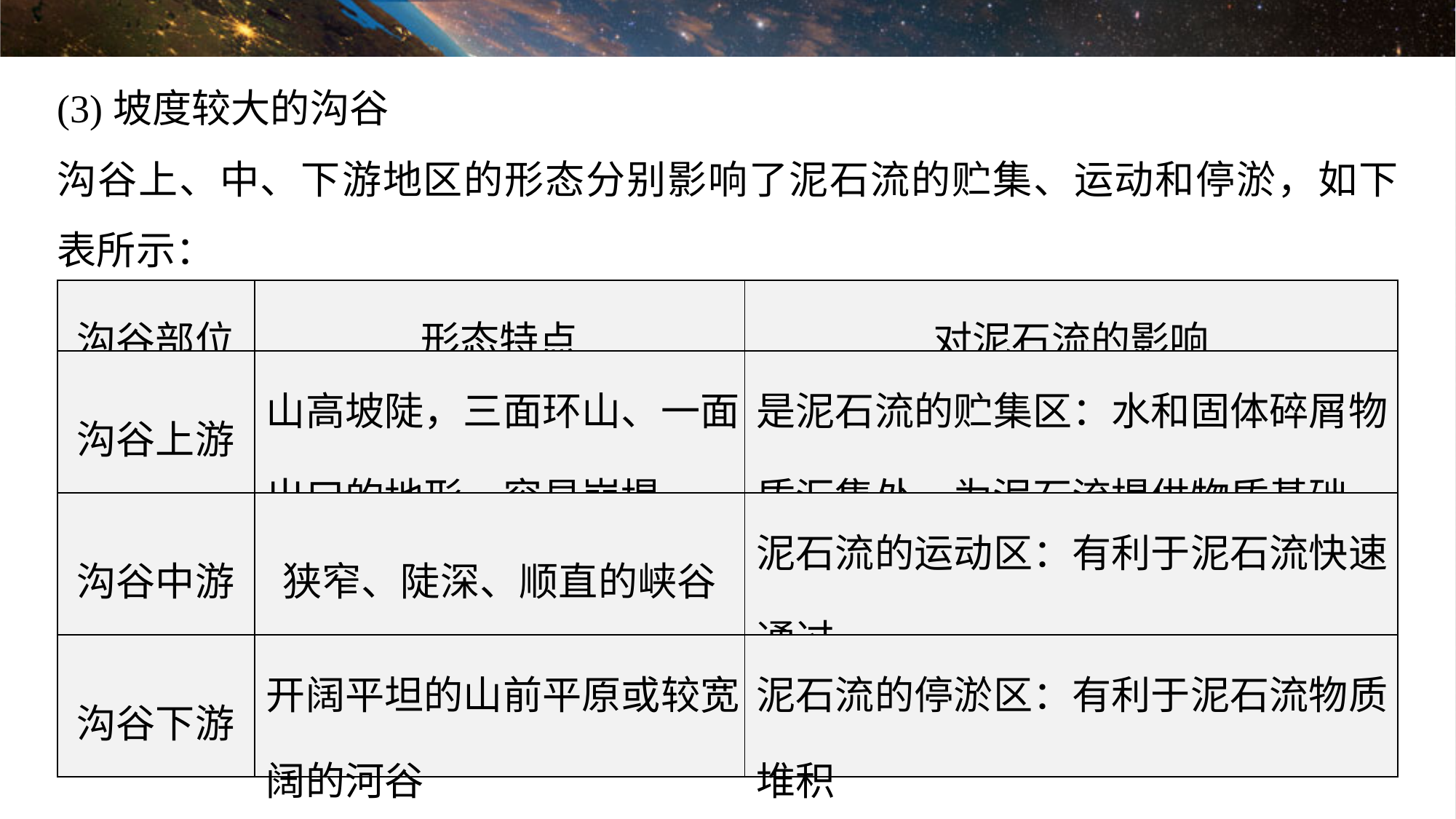

(3)坡度较大的沟谷
沟谷上、中、下游地区的形态分别影响了泥石流的贮集、运动和停淤，如下表所示：
| 沟谷部位 | 形态特点 | 对泥石流的影响 |
| --- | --- | --- |
| 沟谷上游 | 山高坡陡，三面环山、一面出口的地形，容易崩塌 | 是泥石流的贮集区：水和固体碎屑物质汇集处，为泥石流提供物质基础 |
| 沟谷中游 | 狭窄、陡深、顺直的峡谷 | 泥石流的运动区：有利于泥石流快速通过 |
| 沟谷下游 | 开阔平坦的山前平原或较宽阔的河谷 | 泥石流的停淤区：有利于泥石流物质堆积 |